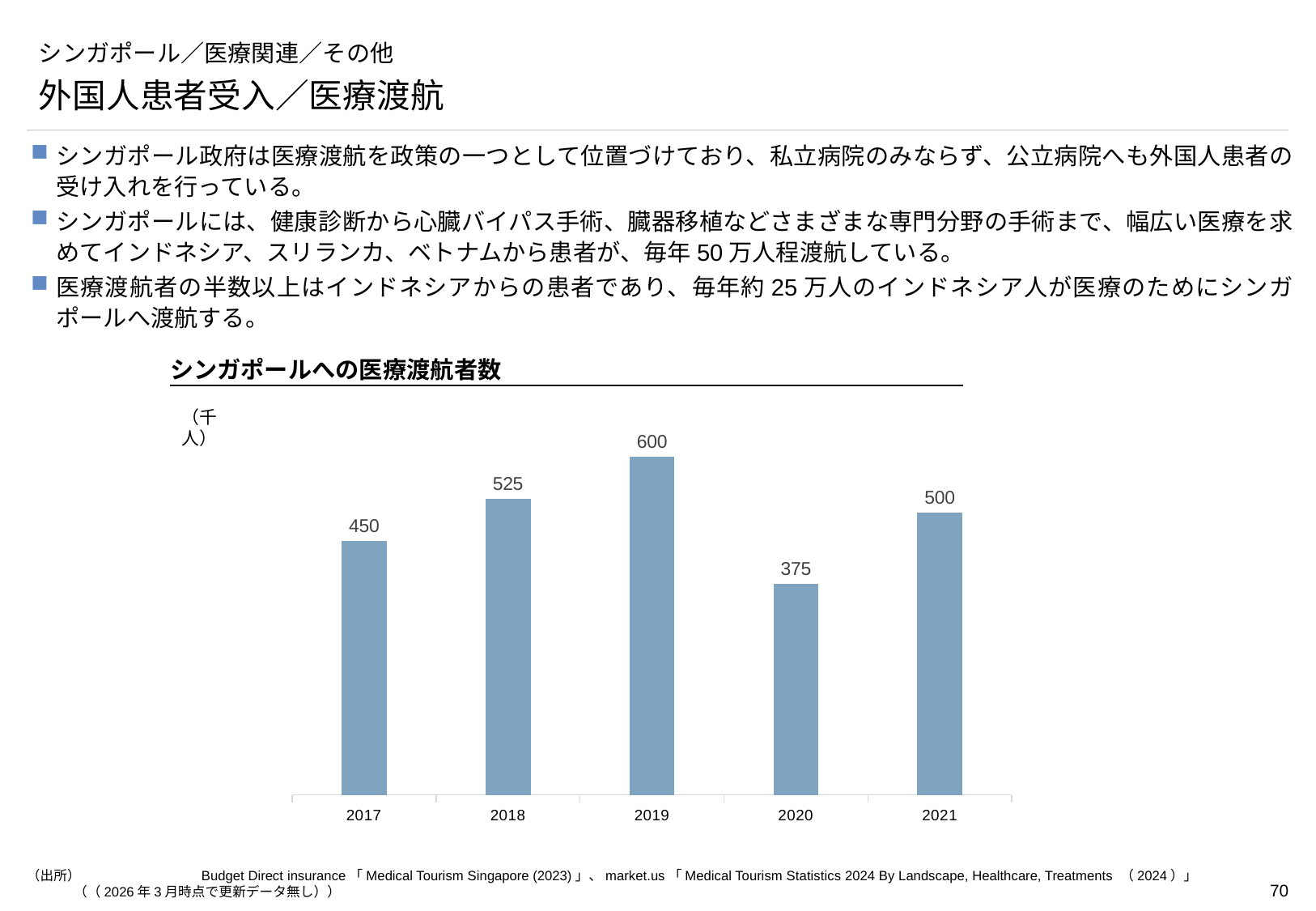

# シンガポール／医療関連／その他
外国人患者受入／医療渡航
シンガポール政府は医療渡航を政策の一つとして位置づけており、私立病院のみならず、公立病院へも外国人患者の受け入れを行っている。
シンガポールには、健康診断から心臓バイパス手術、臓器移植などさまざまな専門分野の手術まで、幅広い医療を求めてインドネシア、スリランカ、ベトナムから患者が、毎年50万人程渡航している。
医療渡航者の半数以上はインドネシアからの患者であり、毎年約25万人のインドネシア人が医療のためにシンガポールへ渡航する。
シンガポールへの医療渡航者数

### Chart

| Category | 医療ツーリスト数 |
|---|---|
| 2017 | 450.0 |
| 2018 | 525.0 |
| 2019 | 600.0 |
| 2020 | 375.0 |
| 2021 | 500.0 |
（千人）

### Chart

| Category |
|---|
（出所）	 Budget Direct insurance「Medical Tourism Singapore (2023)」、market.us「Medical Tourism Statistics 2024 By Landscape, Healthcare, Treatments （2024）」（（2026年3月時点で更新データ無し））